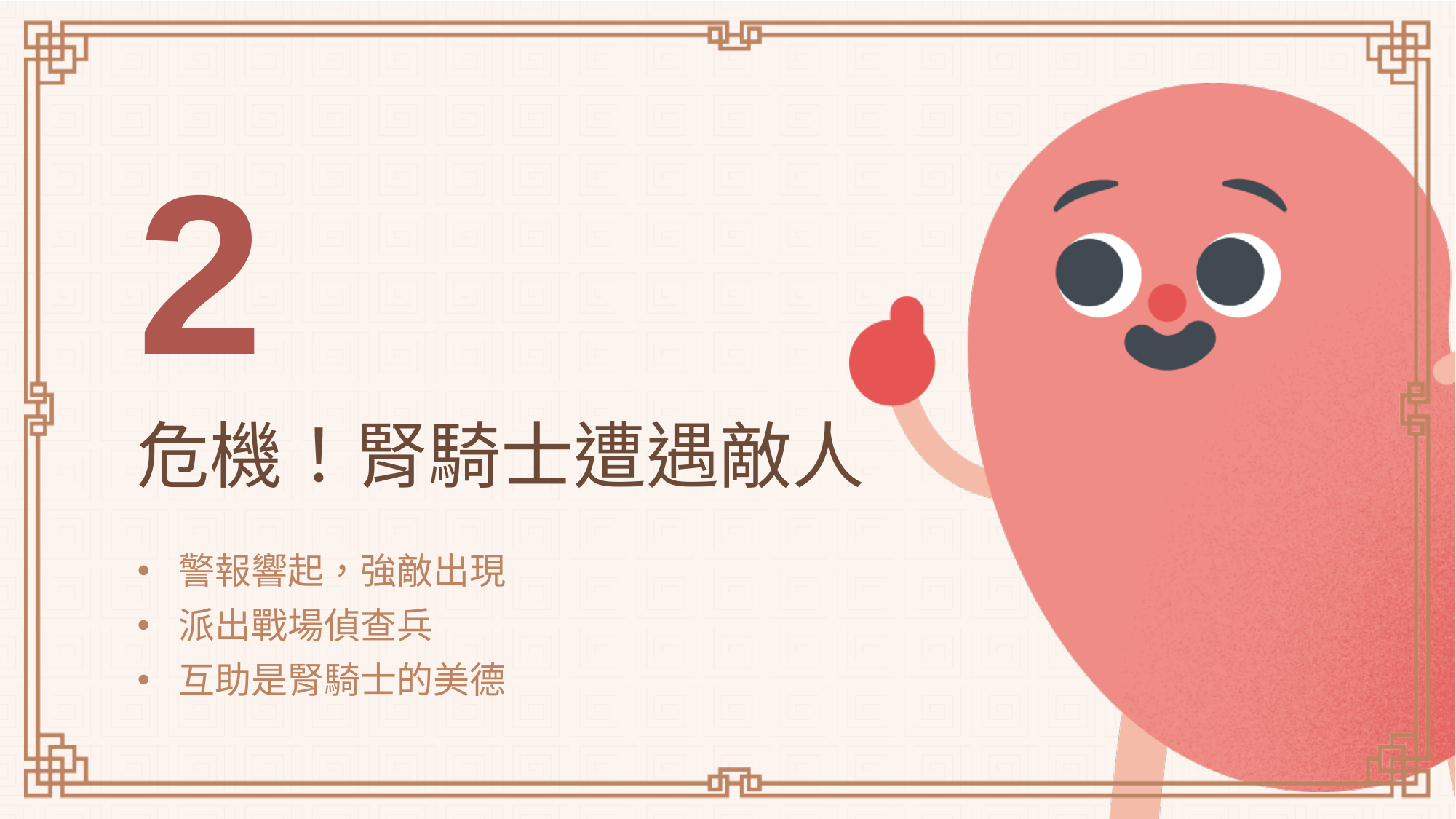

2
# 危機！腎騎士遭遇敵人
警報響起，強敵出現
派出戰場偵查兵
互助是腎騎士的美德